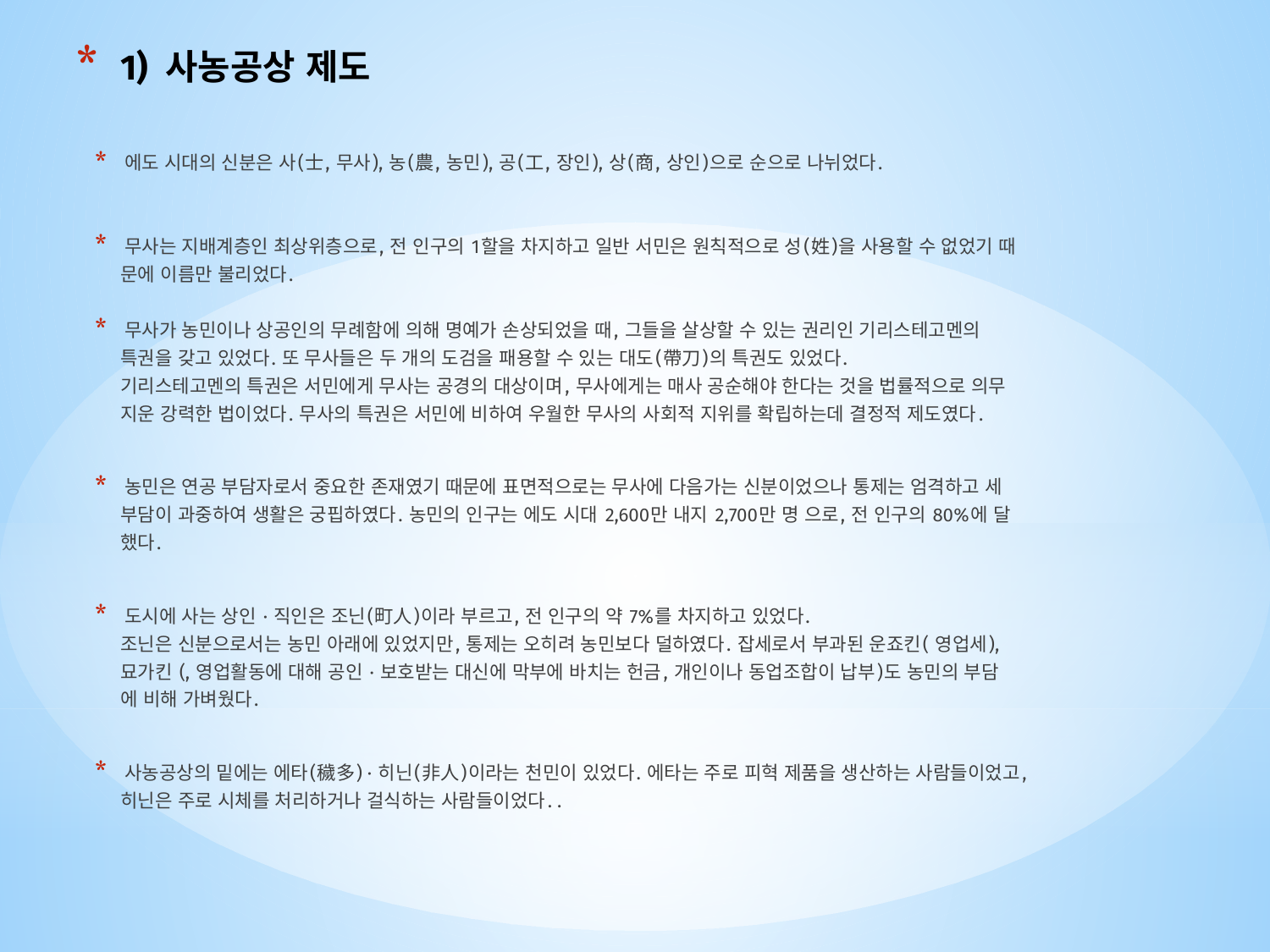

# 1) 사농공상 제도

에도 시대의 신분은 사(士, 무사), 농(農, 농민), 공(工, 장인), 상(商, 상인)으로 순으로 나뉘었다.

무사는 지배계층인 최상위층으로, 전 인구의 1할을 차지하고 일반 서민은 원칙적으로 성(姓)을 사용할 수 없었기 때
      문에 이름만 불리었다.

무사가 농민이나 상공인의 무례함에 의해 명예가 손상되었을 때, 그들을 살상할 수 있는 권리인 기리스테고멘의
      특권을 갖고 있었다. 또 무사들은 두 개의 도검을 패용할 수 있는 대도(帶刀)의 특권도 있었다.
      기리스테고멘의 특권은 서민에게 무사는 공경의 대상이며, 무사에게는 매사 공순해야 한다는 것을 법률적으로 의무
      지운 강력한 법이었다. 무사의 특권은 서민에 비하여 우월한 무사의 사회적 지위를 확립하는데 결정적 제도였다.
농민은 연공 부담자로서 중요한 존재였기 때문에 표면적으로는 무사에 다음가는 신분이었으나 통제는 엄격하고 세
      부담이 과중하여 생활은 궁핍하였다. 농민의 인구는 에도 시대 2,600만 내지 2,700만 명 으로, 전 인구의 80%에 달
      했다.
도시에 사는 상인 · 직인은 조닌(町人)이라 부르고, 전 인구의 약 7%를 차지하고 있었다.
      조닌은 신분으로서는 농민 아래에 있었지만, 통제는 오히려 농민보다 덜하였다. 잡세로서 부과된 운죠킨( 영업세),
      묘가킨 (, 영업활동에 대해 공인 · 보호받는 대신에 막부에 바치는 헌금, 개인이나 동업조합이 납부)도 농민의 부담
      에 비해 가벼웠다.
사농공상의 밑에는 에타(穢多) · 히닌(非人)이라는 천민이 있었다. 에타는 주로 피혁 제품을 생산하는 사람들이었고,
      히닌은 주로 시체를 처리하거나 걸식하는 사람들이었다. .